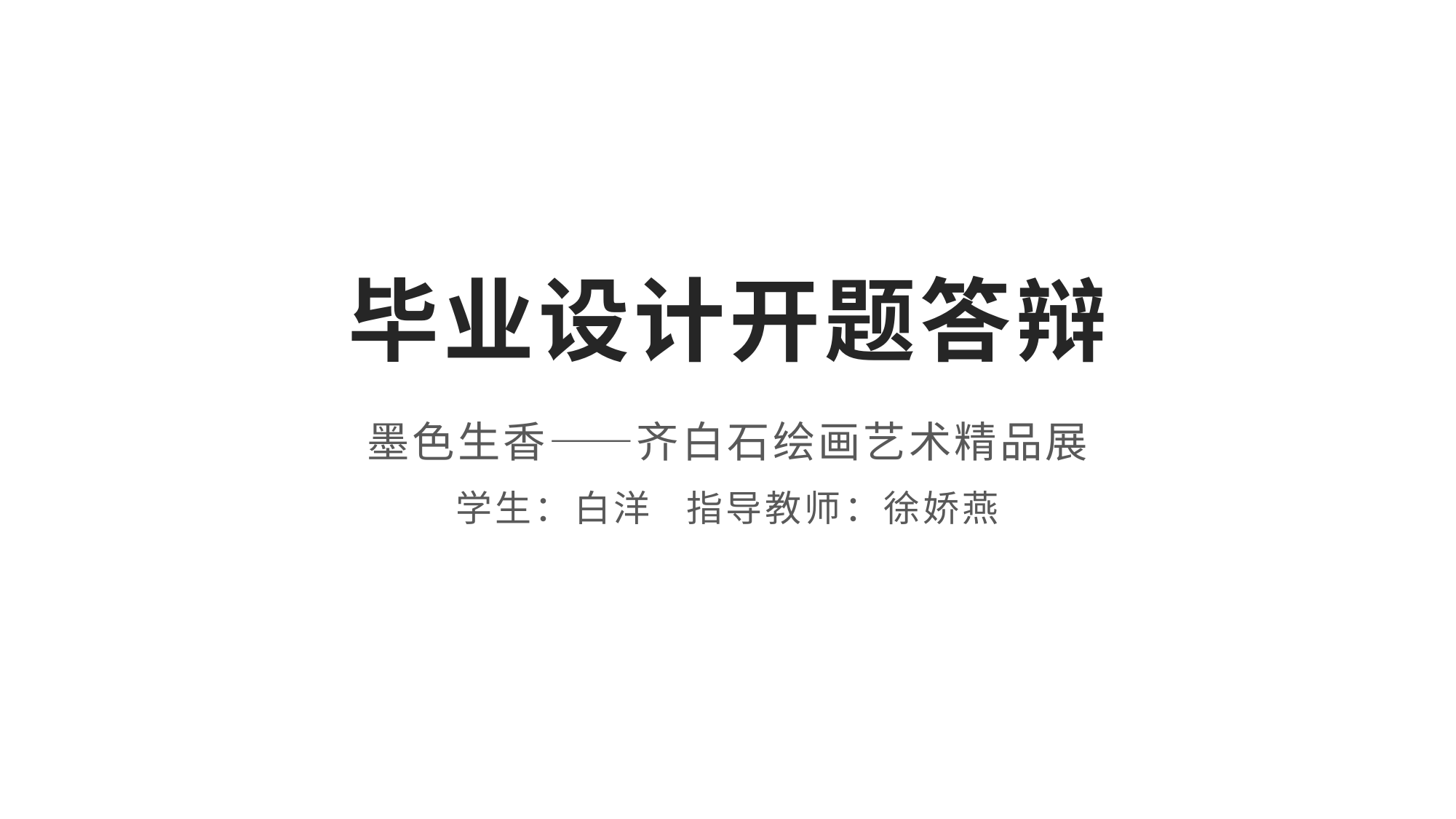

# 毕业设计开题答辩
墨色生香——齐白石绘画艺术精品展
学生：白洋   指导教师：徐娇燕